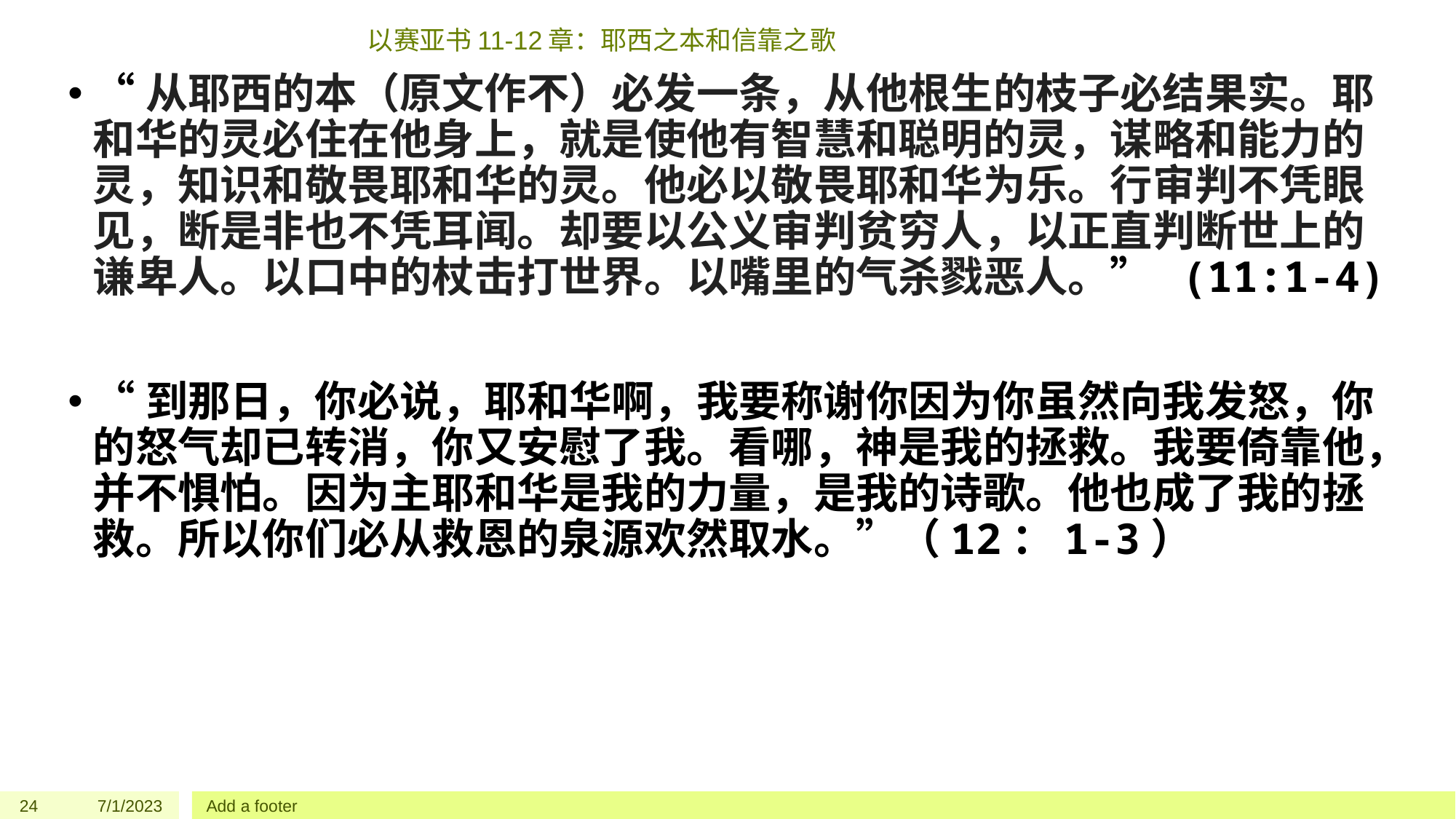

# 以赛亚书11-12章：耶西之本和信靠之歌
“从耶西的本（原文作𣎴）必发一条，从他根生的枝子必结果实。耶和华的灵必住在他身上，就是使他有智慧和聪明的灵，谋略和能力的灵，知识和敬畏耶和华的灵。他必以敬畏耶和华为乐。行审判不凭眼见，断是非也不凭耳闻。却要以公义审判贫穷人，以正直判断世上的谦卑人。以口中的杖击打世界。以嘴里的气杀戮恶人。”  (11:1-4)

“到那日，你必说，耶和华啊，我要称谢你因为你虽然向我发怒，你的怒气却已转消，你又安慰了我。看哪，神是我的拯救。我要倚靠他，并不惧怕。因为主耶和华是我的力量，是我的诗歌。他也成了我的拯救。所以你们必从救恩的泉源欢然取水。”（12：1-3）

24
7/1/2023
Add a footer